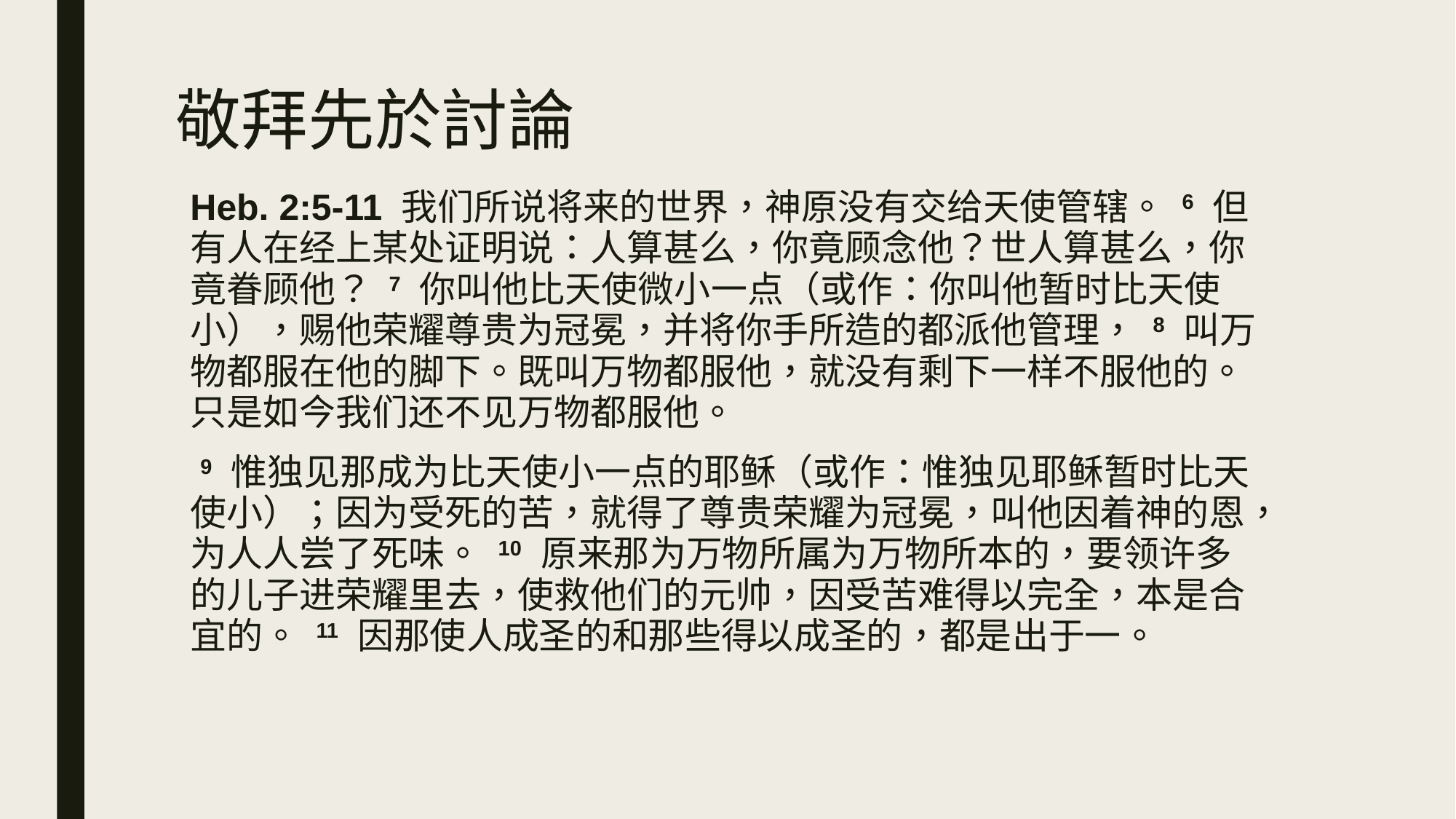

# 敬拜先於討論
Heb. 2:5-11 我们所说将来的世界，神原没有交给天使管辖。 6 但有人在经上某处证明说：人算甚么，你竟顾念他？世人算甚么，你竟眷顾他？ 7 你叫他比天使微小一点（或作：你叫他暂时比天使小），赐他荣耀尊贵为冠冕，并将你手所造的都派他管理， 8 叫万物都服在他的脚下。既叫万物都服他，就没有剩下一样不服他的。只是如今我们还不见万物都服他。
 9 惟独见那成为比天使小一点的耶稣（或作：惟独见耶稣暂时比天使小）；因为受死的苦，就得了尊贵荣耀为冠冕，叫他因着神的恩，为人人尝了死味。 10 原来那为万物所属为万物所本的，要领许多的儿子进荣耀里去，使救他们的元帅，因受苦难得以完全，本是合宜的。 11 因那使人成圣的和那些得以成圣的，都是出于一。